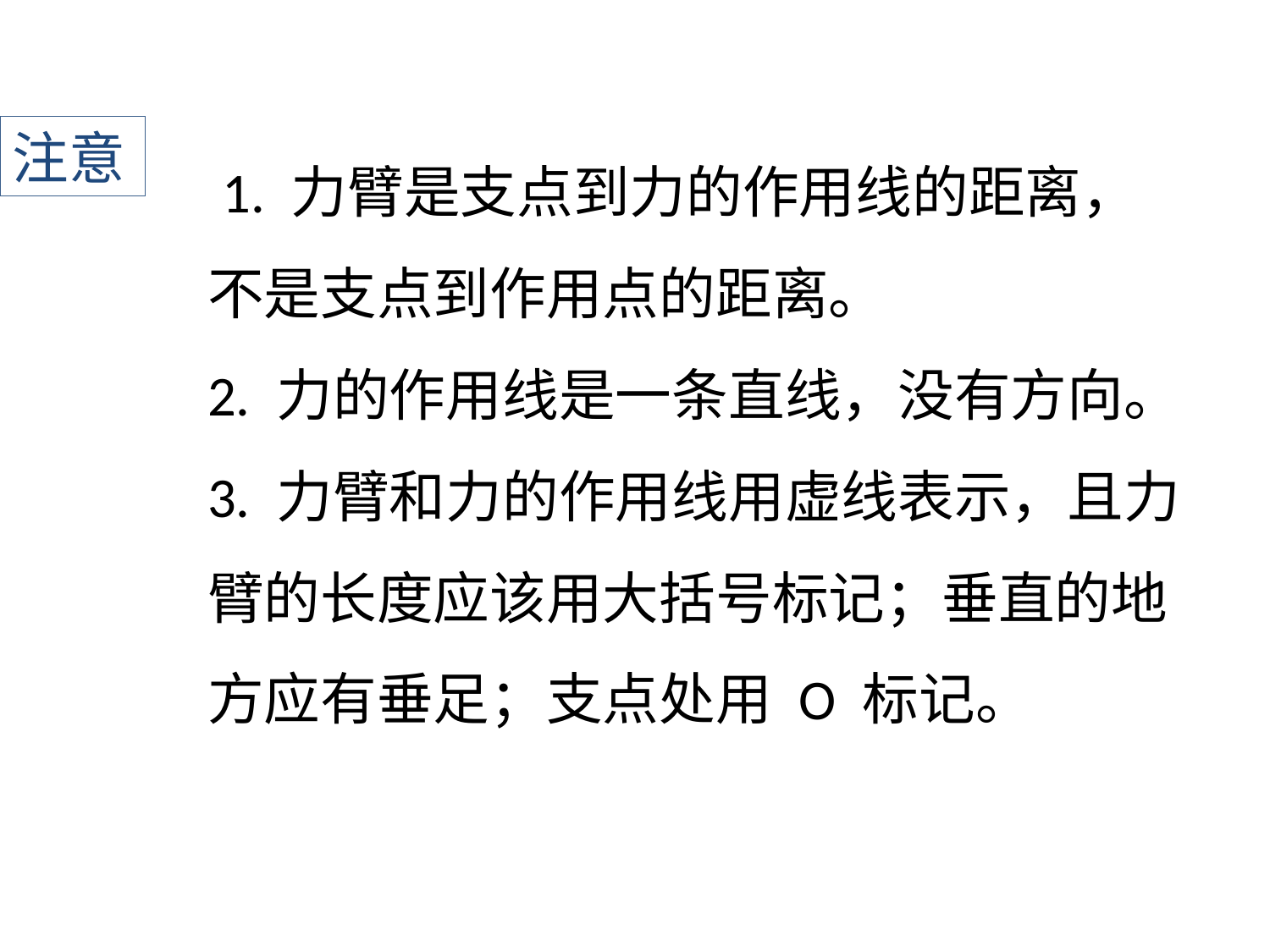

注意
﻿ 1. 力臂是支点到力的作用线的距离，不是支点到作用点的距离。
2. 力的作用线是一条直线，没有方向。
3. 力臂和力的作用线用虚线表示，且力臂的长度应该用大括号标记；垂直的地方应有垂足；支点处用 O 标记。